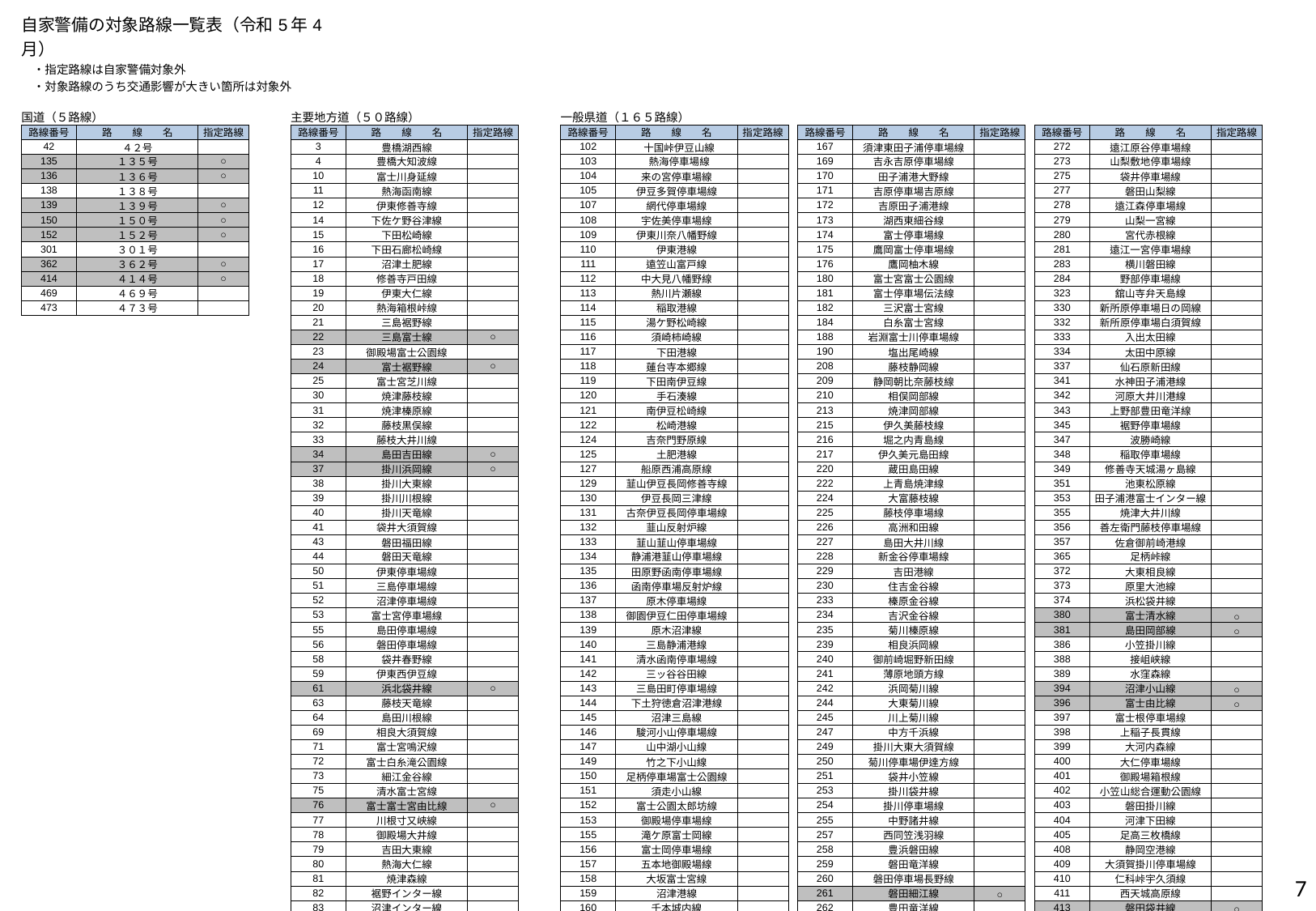

| 自家警備の対象路線一覧表（令和5年4月） |  |  |  |  |  |  |  |  |  |  |  |  |  |  |  |  |  |  |
| --- | --- | --- | --- | --- | --- | --- | --- | --- | --- | --- | --- | --- | --- | --- | --- | --- | --- | --- |
| ・指定路線は自家警備対象外 |  |  |  |  |  |  |  |  |  |  |  |  |  |  |  |  |  |  |
| ・対象路線のうち交通影響が大きい箇所は対象外 |  |  |  |  |  |  |  |  |  |  |  |  |  |  |  |  |  |  |
|  |  |  |  |  |  |  |  |  |  |  |  |  |  |  |  |  |  |  |
| 国道（５路線） |  |  |  | 主要地方道（５０路線） |  |  |  | 一般県道（１６５路線） |  |  |  |  |  |  |  |  |  |  |
| 路線番号 | 路　　線　　名 | 指定路線 |  | 路線番号 | 路　　線　　名 | 指定路線 |  | 路線番号 | 路　　線　　名 | 指定路線 |  | 路線番号 | 路　　線　　名 | 指定路線 |  | 路線番号 | 路　　線　　名 | 指定路線 |
| 42 | ４２号 |  |  | 3 | 豊橋湖西線 |  |  | 102 | 十国峠伊豆山線 |  |  | 167 | 須津東田子浦停車場線 |  |  | 272 | 遠江原谷停車場線 |  |
| 135 | １３５号 | ○ |  | 4 | 豊橋大知波線 |  |  | 103 | 熱海停車場線 |  |  | 169 | 吉永吉原停車場線 |  |  | 273 | 山梨敷地停車場線 |  |
| 136 | １３６号 | ○ |  | 10 | 富士川身延線 |  |  | 104 | 来の宮停車場線 |  |  | 170 | 田子浦港大野線 |  |  | 275 | 袋井停車場線 |  |
| 138 | １３８号 |  |  | 11 | 熱海函南線 |  |  | 105 | 伊豆多賀停車場線 |  |  | 171 | 吉原停車場吉原線 |  |  | 277 | 磐田山梨線 |  |
| 139 | １３９号 | ○ |  | 12 | 伊東修善寺線 |  |  | 107 | 網代停車場線 |  |  | 172 | 吉原田子浦港線 |  |  | 278 | 遠江森停車場線 |  |
| 150 | １５０号 | ○ |  | 14 | 下佐ケ野谷津線 |  |  | 108 | 宇佐美停車場線 |  |  | 173 | 湖西東細谷線 |  |  | 279 | 山梨一宮線 |  |
| 152 | １５２号 | ○ |  | 15 | 下田松崎線 |  |  | 109 | 伊東川奈八幡野線 |  |  | 174 | 富士停車場線 |  |  | 280 | 宮代赤根線 |  |
| 301 | ３０１号 |  |  | 16 | 下田石廊松崎線 |  |  | 110 | 伊東港線 |  |  | 175 | 鷹岡富士停車場線 |  |  | 281 | 遠江一宮停車場線 |  |
| 362 | ３６２号 | ○ |  | 17 | 沼津土肥線 |  |  | 111 | 遠笠山富戸線 |  |  | 176 | 鷹岡柚木線 |  |  | 283 | 横川磐田線 |  |
| 414 | ４１４号 | ○ |  | 18 | 修善寺戸田線 |  |  | 112 | 中大見八幡野線 |  |  | 180 | 富士宮富士公園線 |  |  | 284 | 野部停車場線 |  |
| 469 | ４６９号 |  |  | 19 | 伊東大仁線 |  |  | 113 | 熱川片瀬線 |  |  | 181 | 富士停車場伝法線 |  |  | 323 | 舘山寺弁天島線 |  |
| 473 | ４７３号 |  |  | 20 | 熱海箱根峠線 |  |  | 114 | 稲取港線 |  |  | 182 | 三沢富士宮線 |  |  | 330 | 新所原停車場日の岡線 |  |
|  |  |  |  | 21 | 三島裾野線 |  |  | 115 | 湯ケ野松崎線 |  |  | 184 | 白糸富士宮線 |  |  | 332 | 新所原停車場白須賀線 |  |
|  |  |  |  | 22 | 三島富士線 | ○ |  | 116 | 須崎柿崎線 |  |  | 188 | 岩淵富士川停車場線 |  |  | 333 | 入出太田線 |  |
|  |  |  |  | 23 | 御殿場富士公園線 |  |  | 117 | 下田港線 |  |  | 190 | 塩出尾崎線 |  |  | 334 | 太田中原線 |  |
|  |  |  |  | 24 | 富士裾野線 | ○ |  | 118 | 蓮台寺本郷線 |  |  | 208 | 藤枝静岡線 |  |  | 337 | 仙石原新田線 |  |
|  |  |  |  | 25 | 富士宮芝川線 |  |  | 119 | 下田南伊豆線 |  |  | 209 | 静岡朝比奈藤枝線 |  |  | 341 | 水神田子浦港線 |  |
|  |  |  |  | 30 | 焼津藤枝線 |  |  | 120 | 手石湊線 |  |  | 210 | 相俣岡部線 |  |  | 342 | 河原大井川港線 |  |
|  |  |  |  | 31 | 焼津榛原線 |  |  | 121 | 南伊豆松崎線 |  |  | 213 | 焼津岡部線 |  |  | 343 | 上野部豊田竜洋線 |  |
|  |  |  |  | 32 | 藤枝黒俣線 |  |  | 122 | 松崎港線 |  |  | 215 | 伊久美藤枝線 |  |  | 345 | 裾野停車場線 |  |
|  |  |  |  | 33 | 藤枝大井川線 |  |  | 124 | 吉奈門野原線 |  |  | 216 | 堀之内青島線 |  |  | 347 | 波勝崎線 |  |
|  |  |  |  | 34 | 島田吉田線 | ○ |  | 125 | 土肥港線 |  |  | 217 | 伊久美元島田線 |  |  | 348 | 稲取停車場線 |  |
|  |  |  |  | 37 | 掛川浜岡線 | ○ |  | 127 | 船原西浦高原線 |  |  | 220 | 蔵田島田線 |  |  | 349 | 修善寺天城湯ヶ島線 |  |
|  |  |  |  | 38 | 掛川大東線 |  |  | 129 | 韮山伊豆長岡修善寺線 |  |  | 222 | 上青島焼津線 |  |  | 351 | 池東松原線 |  |
|  |  |  |  | 39 | 掛川川根線 |  |  | 130 | 伊豆長岡三津線 |  |  | 224 | 大富藤枝線 |  |  | 353 | 田子浦港富士インター線 |  |
|  |  |  |  | 40 | 掛川天竜線 |  |  | 131 | 古奈伊豆長岡停車場線 |  |  | 225 | 藤枝停車場線 |  |  | 355 | 焼津大井川線 |  |
|  |  |  |  | 41 | 袋井大須賀線 |  |  | 132 | 韮山反射炉線 |  |  | 226 | 高洲和田線 |  |  | 356 | 善左衛門藤枝停車場線 |  |
|  |  |  |  | 43 | 磐田福田線 |  |  | 133 | 韮山韮山停車場線 |  |  | 227 | 島田大井川線 |  |  | 357 | 佐倉御前崎港線 |  |
|  |  |  |  | 44 | 磐田天竜線 |  |  | 134 | 静浦港韮山停車場線 |  |  | 228 | 新金谷停車場線 |  |  | 365 | 足柄峠線 |  |
|  |  |  |  | 50 | 伊東停車場線 |  |  | 135 | 田原野函南停車場線 |  |  | 229 | 吉田港線 |  |  | 372 | 大東相良線 |  |
|  |  |  |  | 51 | 三島停車場線 |  |  | 136 | 函南停車場反射炉線 |  |  | 230 | 住吉金谷線 |  |  | 373 | 原里大池線 |  |
|  |  |  |  | 52 | 沼津停車場線 |  |  | 137 | 原木停車場線 |  |  | 233 | 榛原金谷線 |  |  | 374 | 浜松袋井線 |  |
|  |  |  |  | 53 | 富士宮停車場線 |  |  | 138 | 御園伊豆仁田停車場線 |  |  | 234 | 吉沢金谷線 |  |  | 380 | 富士清水線 | ○ |
|  |  |  |  | 55 | 島田停車場線 |  |  | 139 | 原木沼津線 |  |  | 235 | 菊川榛原線 |  |  | 381 | 島田岡部線 | ○ |
|  |  |  |  | 56 | 磐田停車場線 |  |  | 140 | 三島静浦港線 |  |  | 239 | 相良浜岡線 |  |  | 386 | 小笠掛川線 |  |
|  |  |  |  | 58 | 袋井春野線 |  |  | 141 | 清水函南停車場線 |  |  | 240 | 御前崎堀野新田線 |  |  | 388 | 接岨峡線 |  |
|  |  |  |  | 59 | 伊東西伊豆線 |  |  | 142 | 三ッ谷谷田線 |  |  | 241 | 薄原地頭方線 |  |  | 389 | 水窪森線 |  |
|  |  |  |  | 61 | 浜北袋井線 | ○ |  | 143 | 三島田町停車場線 |  |  | 242 | 浜岡菊川線 |  |  | 394 | 沼津小山線 | ○ |
|  |  |  |  | 63 | 藤枝天竜線 |  |  | 144 | 下土狩徳倉沼津港線 |  |  | 244 | 大東菊川線 |  |  | 396 | 富士由比線 | ○ |
|  |  |  |  | 64 | 島田川根線 |  |  | 145 | 沼津三島線 |  |  | 245 | 川上菊川線 |  |  | 397 | 富士根停車場線 |  |
|  |  |  |  | 69 | 相良大須賀線 |  |  | 146 | 駿河小山停車場線 |  |  | 247 | 中方千浜線 |  |  | 398 | 上稲子長貫線 |  |
|  |  |  |  | 71 | 富士宮鳴沢線 |  |  | 147 | 山中湖小山線 |  |  | 249 | 掛川大東大須賀線 |  |  | 399 | 大河内森線 |  |
|  |  |  |  | 72 | 富士白糸滝公園線 |  |  | 149 | 竹之下小山線 |  |  | 250 | 菊川停車場伊達方線 |  |  | 400 | 大仁停車場線 |  |
|  |  |  |  | 73 | 細江金谷線 |  |  | 150 | 足柄停車場富士公園線 |  |  | 251 | 袋井小笠線 |  |  | 401 | 御殿場箱根線 |  |
|  |  |  |  | 75 | 清水富士宮線 |  |  | 151 | 須走小山線 |  |  | 253 | 掛川袋井線 |  |  | 402 | 小笠山総合運動公園線 |  |
|  |  |  |  | 76 | 富士富士宮由比線 | ○ |  | 152 | 富士公園太郎坊線 |  |  | 254 | 掛川停車場線 |  |  | 403 | 磐田掛川線 |  |
|  |  |  |  | 77 | 川根寸又峡線 |  |  | 153 | 御殿場停車場線 |  |  | 255 | 中野諸井線 |  |  | 404 | 河津下田線 |  |
|  |  |  |  | 78 | 御殿場大井線 |  |  | 155 | 滝ケ原富士岡線 |  |  | 257 | 西同笠浅羽線 |  |  | 405 | 足高三枚橋線 |  |
|  |  |  |  | 79 | 吉田大東線 |  |  | 156 | 富士岡停車場線 |  |  | 258 | 豊浜磐田線 |  |  | 408 | 静岡空港線 |  |
|  |  |  |  | 80 | 熱海大仁線 |  |  | 157 | 五本地御殿場線 |  |  | 259 | 磐田竜洋線 |  |  | 409 | 大須賀掛川停車場線 |  |
|  |  |  |  | 81 | 焼津森線 |  |  | 158 | 大坂富士宮線 |  |  | 260 | 磐田停車場長野線 |  |  | 410 | 仁科峠宇久須線 |  |
|  |  |  |  | 82 | 裾野インター線 |  |  | 159 | 沼津港線 |  |  | 261 | 磐田細江線 | ○ |  | 411 | 西天城高原線 |  |
|  |  |  |  | 83 | 沼津インター線 |  |  | 160 | 千本城内線 |  |  | 262 | 豊田竜洋線 |  |  | 413 | 磐田袋井線 | ○ |
|  |  |  |  | 86 | 磐田インター線 |  |  | 162 | 沼津停車場東沢田線 |  |  | 263 | 春野下泉停車場線 |  |  | 414 | 富士富士宮線 | ○ |
|  |  |  |  | 87 | 大岡元長窪線 |  |  | 163 | 東柏原沼津線 | ○ |  | 265 | 家山停車場線 |  |  | 415 | 日坂沢田線 |  |
|  |  |  |  | 88 | 一色久沢線 |  |  | 164 | 西椎路松長線 |  |  | 269 | 大和田森線 |  |  | 416 | 静岡焼津線 |  |
|  |  |  |  |  |  |  |  | 165 | 原停車場線 |  |  | 270 | 方の橋薗ケ谷線 |  |  | 417 | 新居浜名線 |  |
|  |  |  |  |  |  |  |  | 166 | 石川一本松線 |  |  | 271 | 掛川山梨線 |  |  |  |  |  |
7